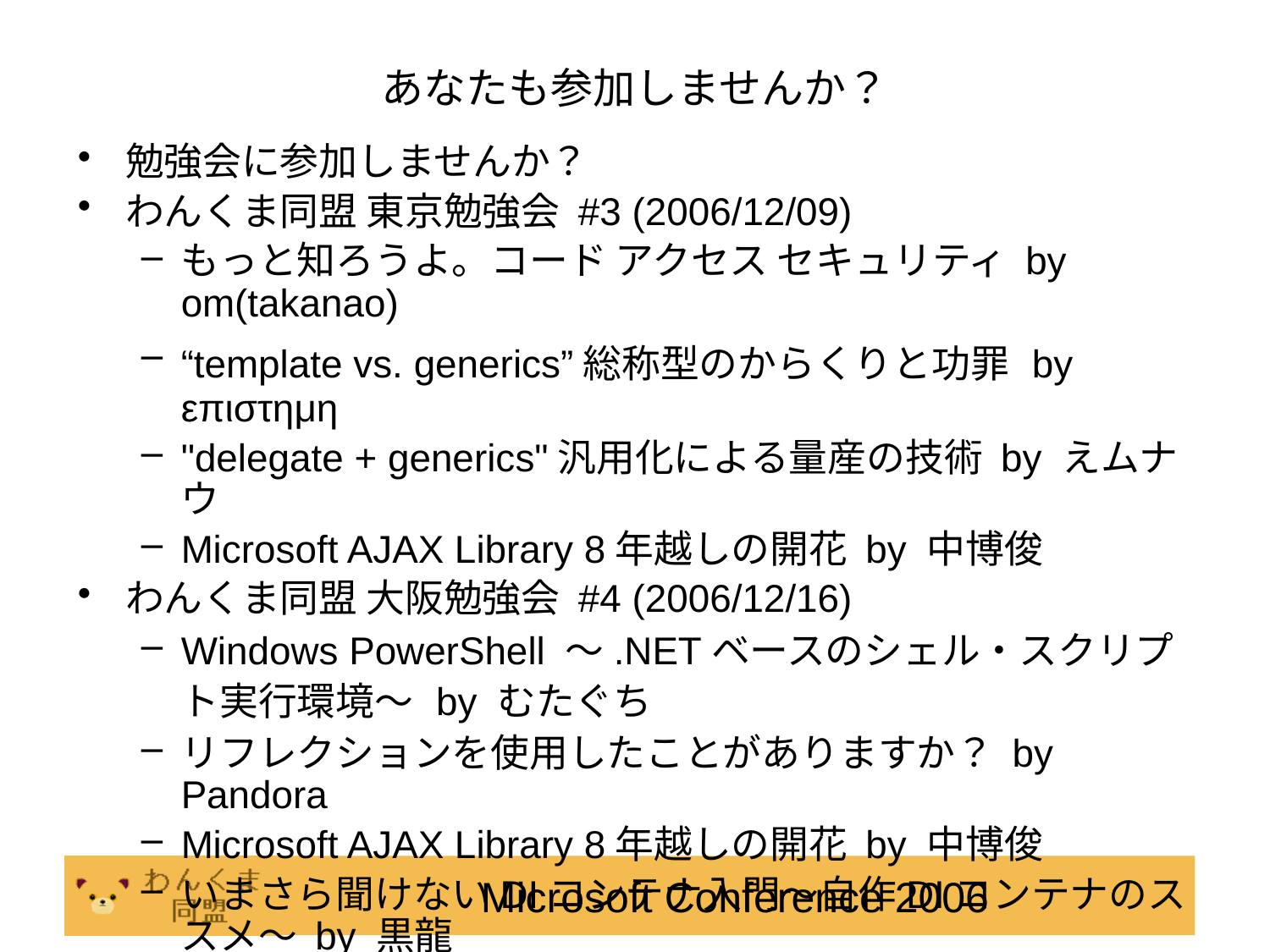

# あなたも参加しませんか？
勉強会に参加しませんか？
わんくま同盟 東京勉強会 #3 (2006/12/09)
もっと知ろうよ。コード アクセス セキュリティ by om(takanao)
“template vs. generics”総称型のからくりと功罪 by　επιστημη
"delegate + generics"汎用化による量産の技術 by えムナウ
Microsoft AJAX Library 8年越しの開花 by 中博俊
わんくま同盟 大阪勉強会 #4 (2006/12/16)
Windows PowerShell ～.NETベースのシェル・スクリプト実行環境～ by むたぐち
リフレクションを使用したことがありますか？ by Pandora
Microsoft AJAX Library 8年越しの開花 by 中博俊
いまさら聞けないDIコンテナ入門～自作DIコンテナのススメ～ by 黒龍